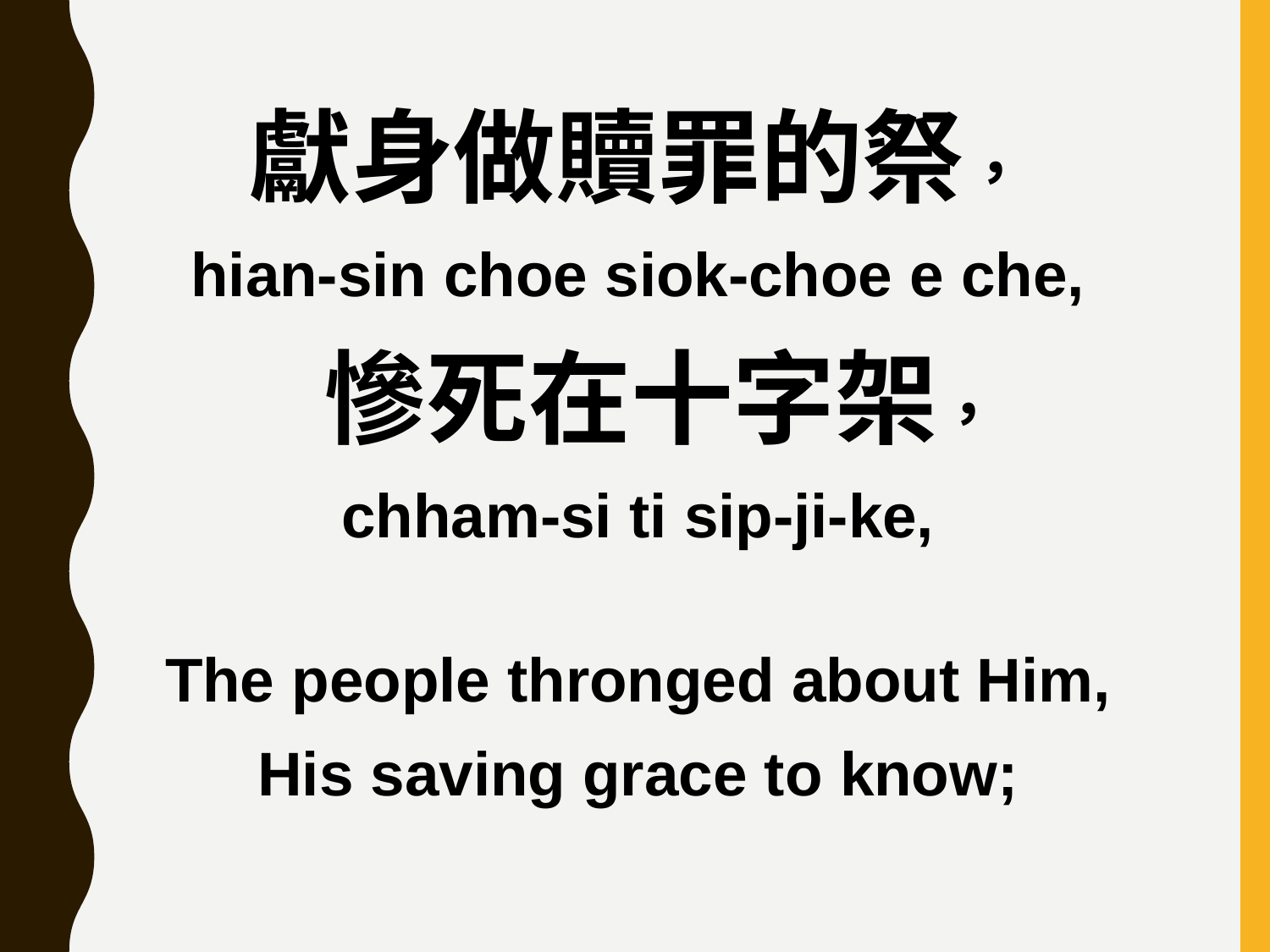

獻身做贖罪的祭，
hian-sin choe siok-choe e che,
 慘死在十字架，
chham-si ti sip-ji-ke,

The people thronged about Him,
His saving grace to know;